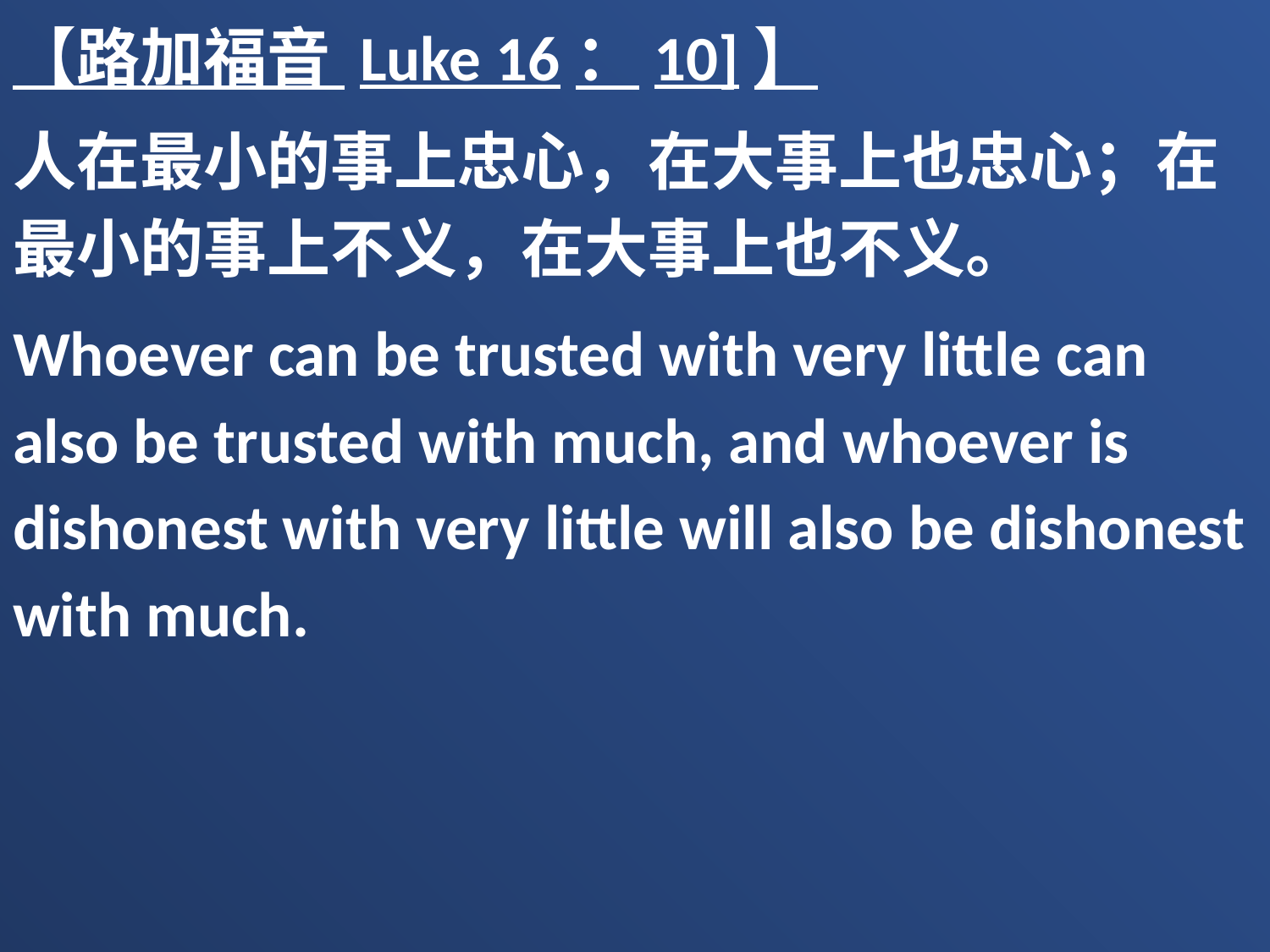

【路加福音 Luke 16：10]】
人在最小的事上忠心，在大事上也忠心；在最小的事上不义，在大事上也不义。
Whoever can be trusted with very little can also be trusted with much, and whoever is dishonest with very little will also be dishonest with much.